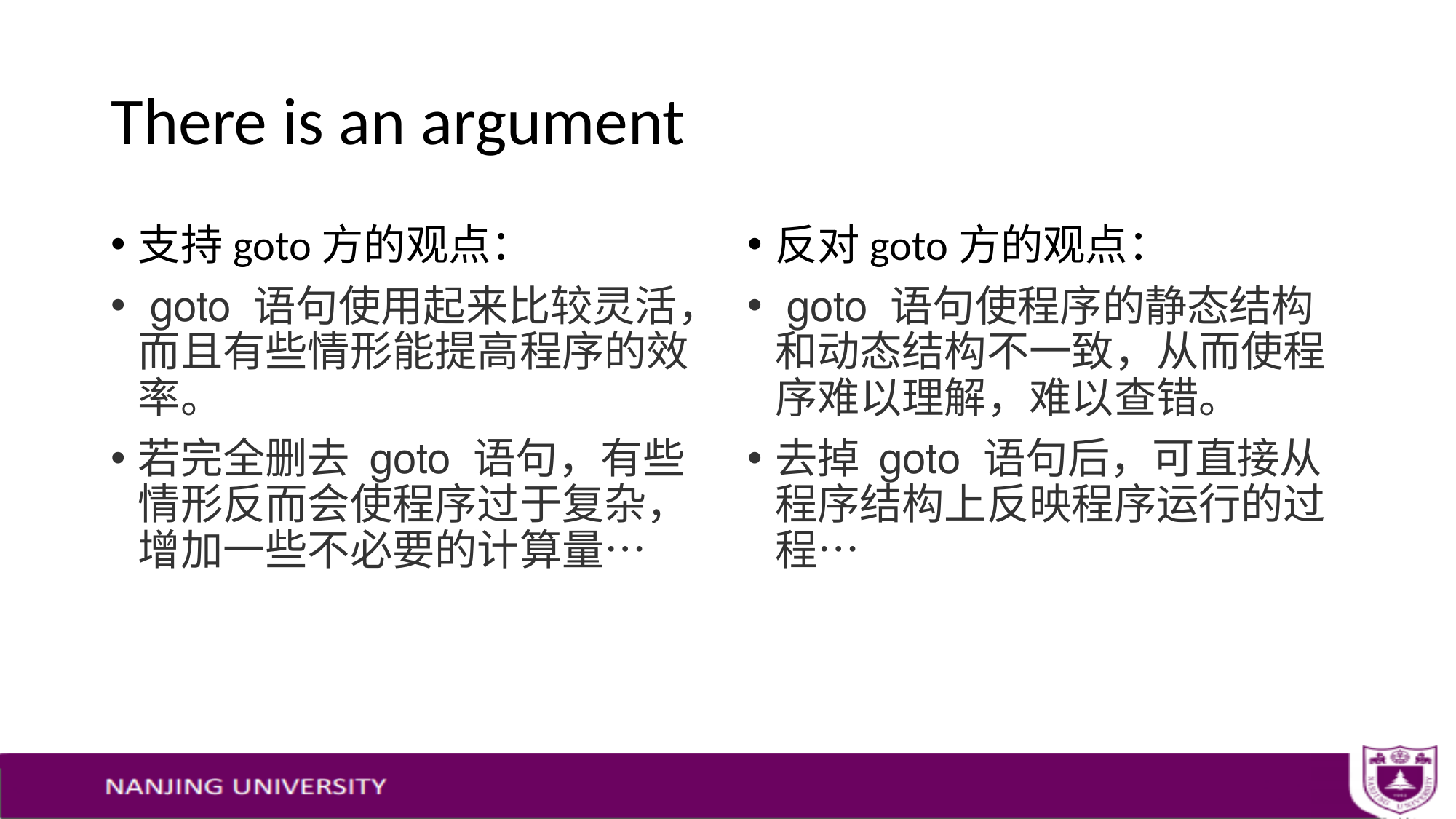

# There is an argument
支持goto方的观点：
 goto 语句使用起来比较灵活，而且有些情形能提高程序的效率。
若完全删去 goto 语句，有些情形反而会使程序过于复杂，增加一些不必要的计算量…
反对goto方的观点：
 goto 语句使程序的静态结构和动态结构不一致，从而使程序难以理解，难以查错。
去掉 goto 语句后，可直接从程序结构上反映程序运行的过程…